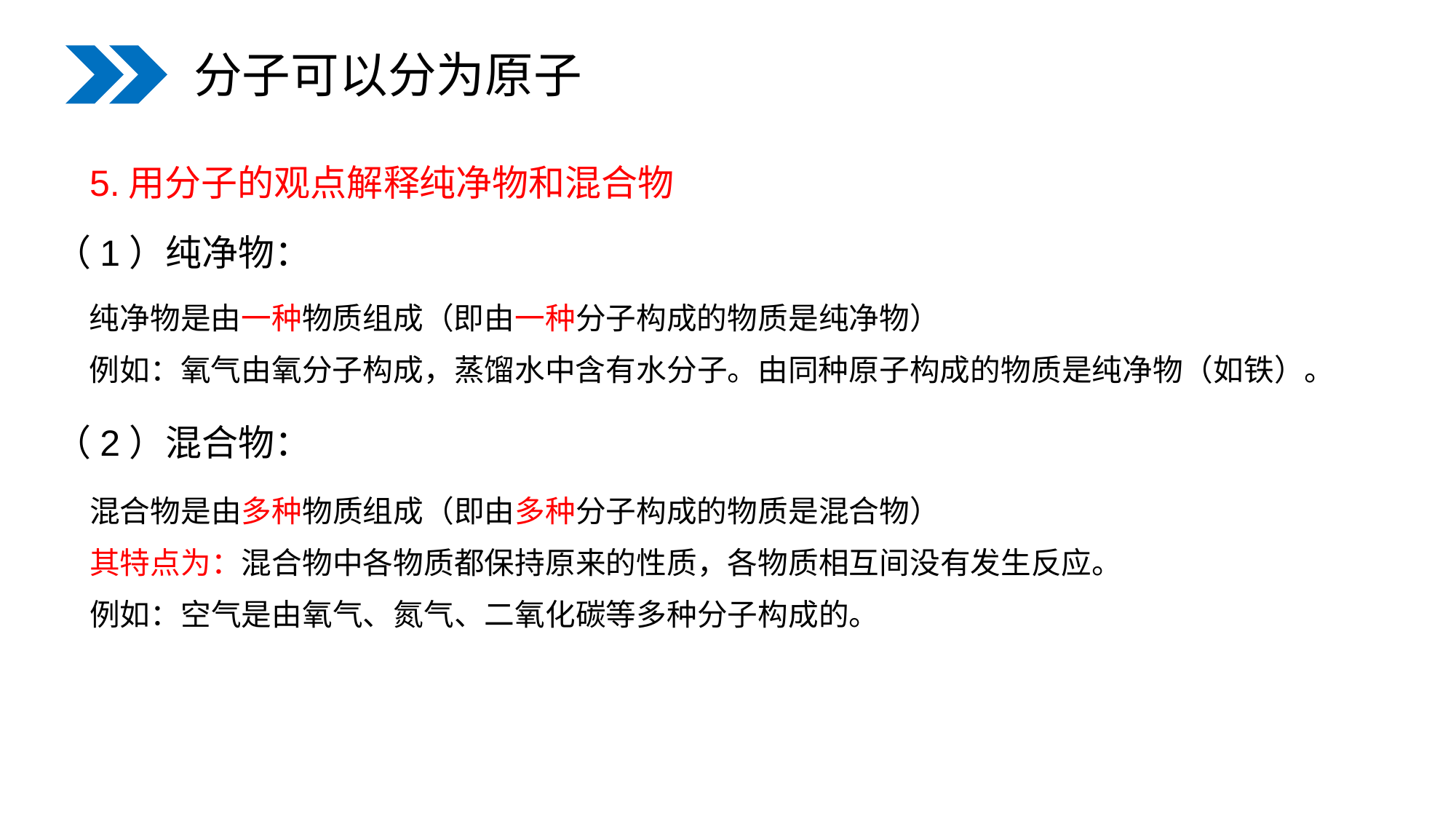

分子可以分为原子
5.用分子的观点解释纯净物和混合物
（1）纯净物：
纯净物是由一种物质组成（即由一种分子构成的物质是纯净物）
例如：氧气由氧分子构成，蒸馏水中含有水分子。由同种原子构成的物质是纯净物（如铁）。
（2）混合物：
混合物是由多种物质组成（即由多种分子构成的物质是混合物）
其特点为：混合物中各物质都保持原来的性质，各物质相互间没有发生反应。
例如：空气是由氧气、氮气、二氧化碳等多种分子构成的。